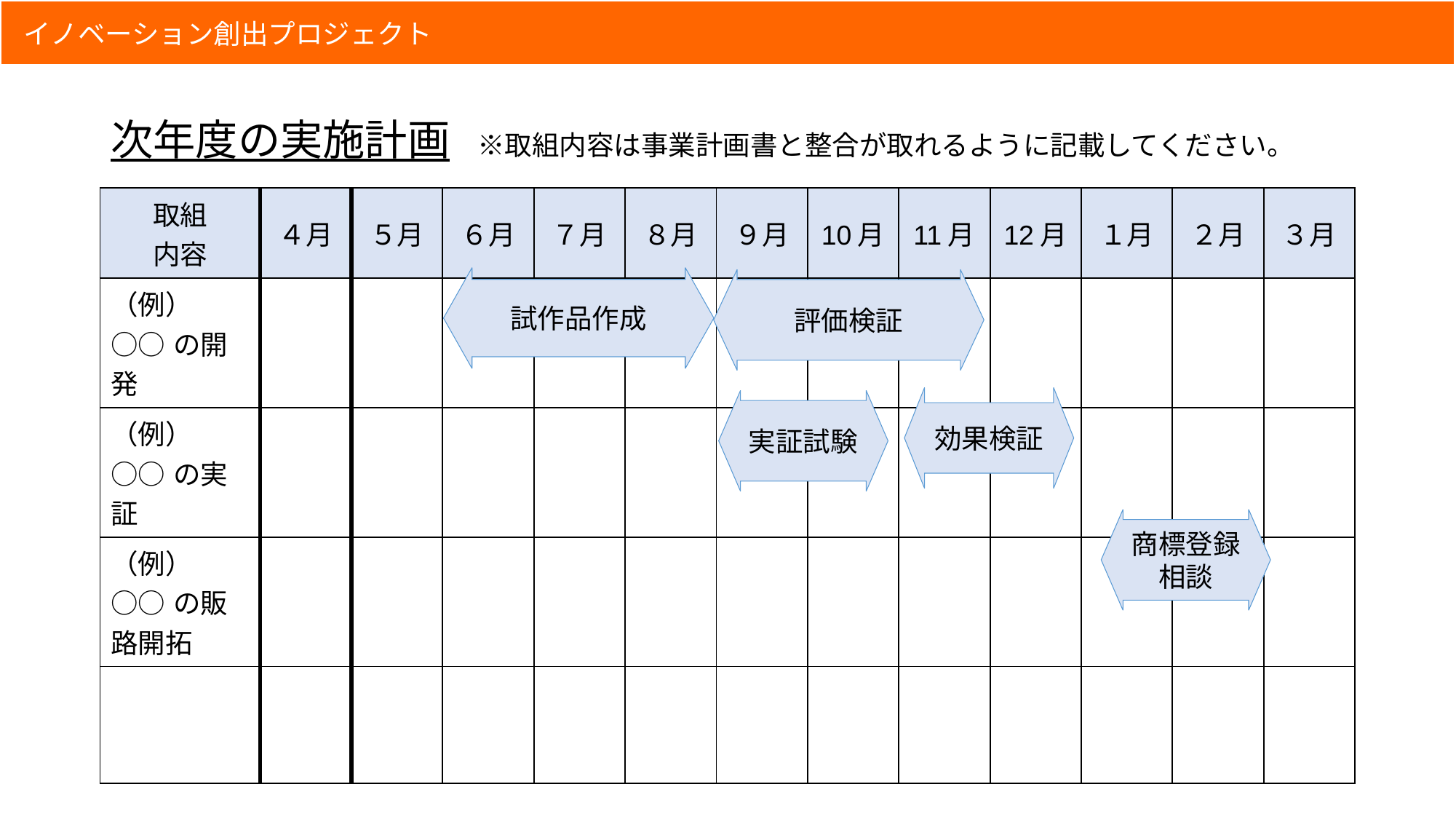

# 次年度の実施計画　※取組内容は事業計画書と整合が取れるように記載してください。
| 取組 内容 | ４月 | ５月 | ６月 | ７月 | ８月 | ９月 | 10月 | 11月 | 12月 | １月 | ２月 | ３月 |
| --- | --- | --- | --- | --- | --- | --- | --- | --- | --- | --- | --- | --- |
| （例） ○○の開発 |  |  |  |  |  |  |  |  |  |  |  |  |
| （例） ○○の実証 |  |  |  |  |  |  |  |  |  |  |  |  |
| （例） ○○の販路開拓 |  |  |  |  |  |  |  |  |  |  |  |  |
|  |  |  |  |  |  |  |  |  |  |  |  |  |
試作品作成
評価検証
効果検証
実証試験
商標登録相談